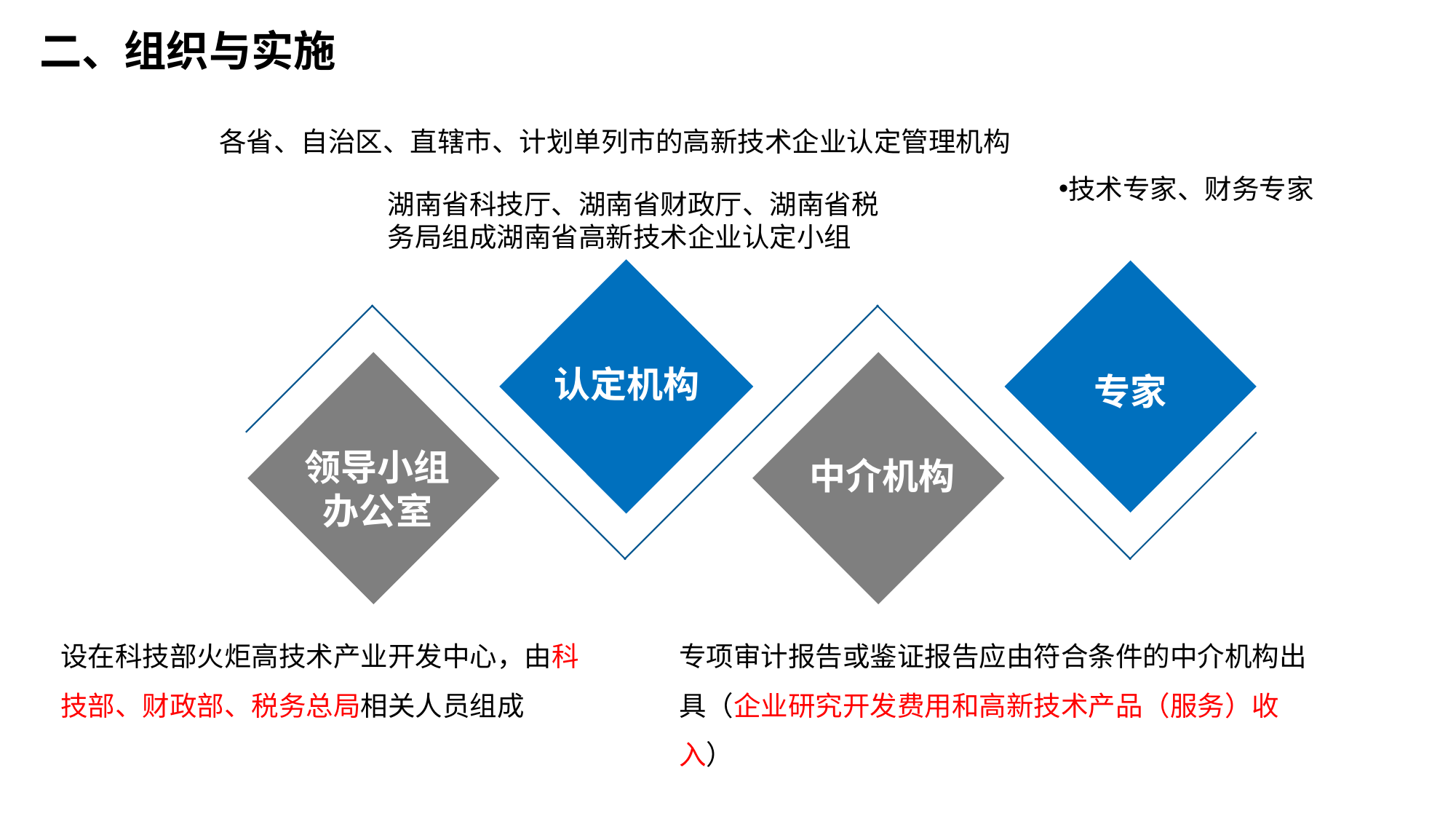

二、组织与实施
各省、自治区、直辖市、计划单列市的高新技术企业认定管理机构
技术专家、财务专家
湖南省科技厅、湖南省财政厅、湖南省税务局组成湖南省高新技术企业认定小组

认定机构

专家

领导小组
办公室

中介机构
设在科技部火炬高技术产业开发中心，由科技部、财政部、税务总局相关人员组成
专项审计报告或鉴证报告应由符合条件的中介机构出具（企业研究开发费用和高新技术产品（服务）收入）